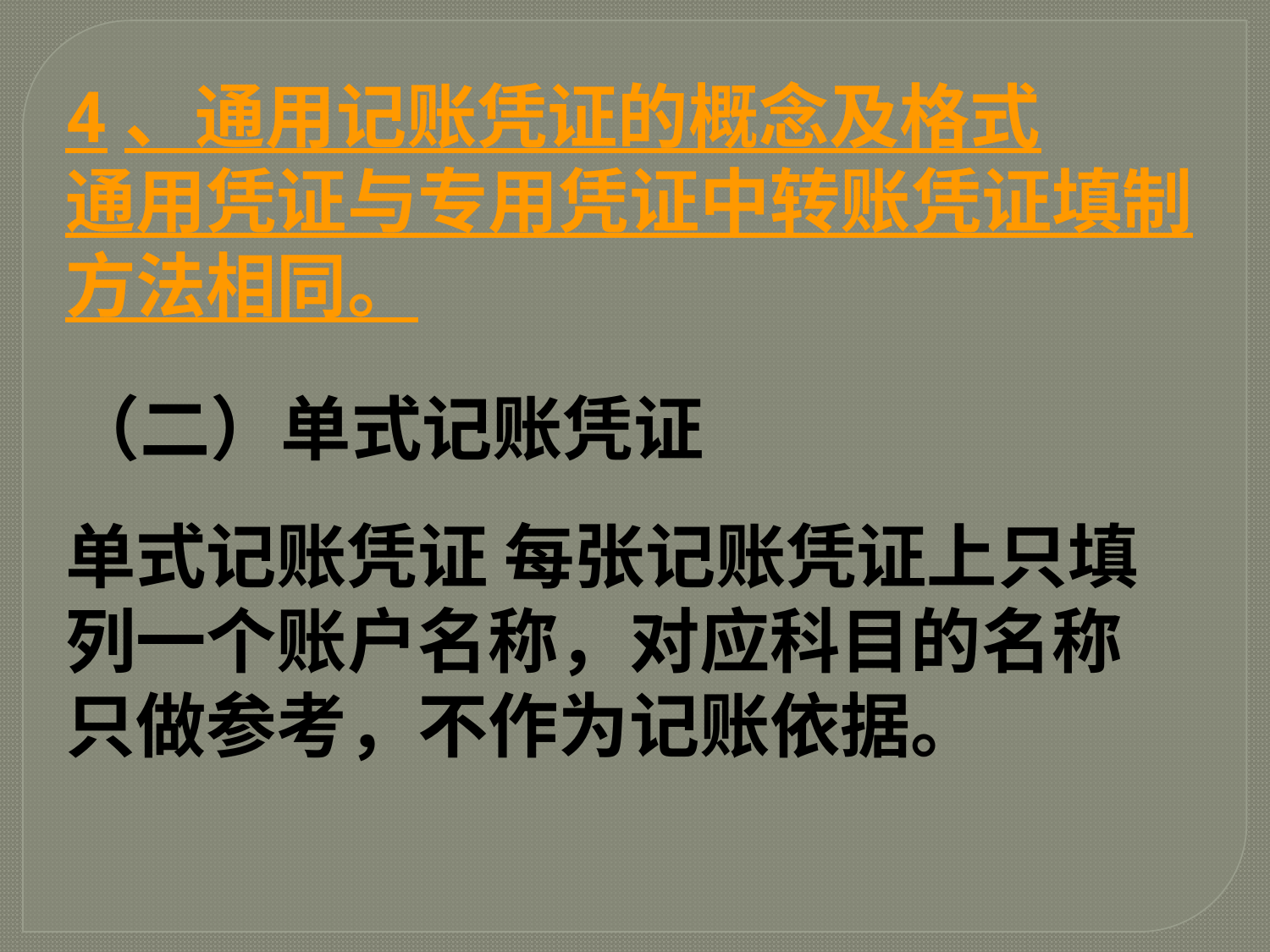

4、通用记账凭证的概念及格式
通用凭证与专用凭证中转账凭证填制
方法相同。
（二）单式记账凭证

单式记账凭证 每张记账凭证上只填列一个账户名称，对应科目的名称只做参考，不作为记账依据。